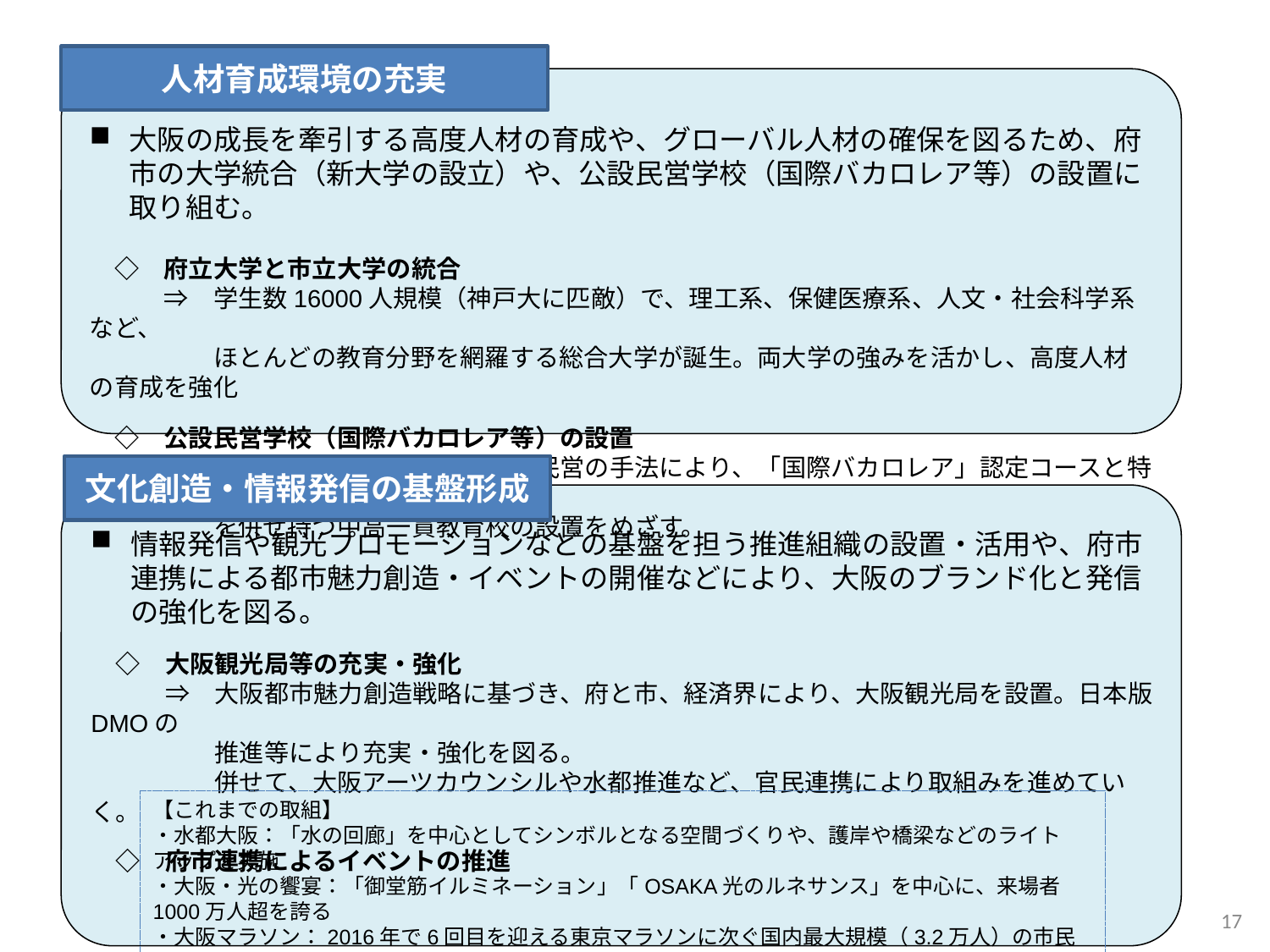

人材育成環境の充実

大阪の成長を牽引する高度人材の育成や、グローバル人材の確保を図るため、府市の大学統合（新大学の設立）や、公設民営学校（国際バカロレア等）の設置に取り組む。

　◇　府立大学と市立大学の統合
　　　⇒　学生数16000人規模（神戸大に匹敵）で、理工系、保健医療系、人文・社会科学系など、
　　　　　ほとんどの教育分野を網羅する総合大学が誕生。両大学の強みを活かし、高度人材の育成を強化

　◇　公設民営学校（国際バカロレア等）の設置
　　　⇒　国家戦略特区を活用した公設民営の手法により、「国際バカロレア」認定コースと特色ある学科
　　　　　を併せ持つ中高一貫教育校の設置をめざす。
文化創造・情報発信の基盤形成

情報発信や観光プロモーションなどの基盤を担う推進組織の設置・活用や、府市連携による都市魅力創造・イベントの開催などにより、大阪のブランド化と発信の強化を図る。

　◇　大阪観光局等の充実・強化
　　　⇒　大阪都市魅力創造戦略に基づき、府と市、経済界により、大阪観光局を設置。日本版DMOの
　　　　　推進等により充実・強化を図る。
　　　　　併せて、大阪アーツカウンシルや水都推進など、官民連携により取組みを進めていく。

　◇　府市連携によるイベントの推進
【これまでの取組】
・水都大阪：「水の回廊」を中心としてシンボルとなる空間づくりや、護岸や橋梁などのライトアップを実施
・大阪・光の饗宴：「御堂筋イルミネーション」「OSAKA光のルネサンス」を中心に、来場者1000万人超を誇る
・大阪マラソン：2016年で6回目を迎える東京マラソンに次ぐ国内最大規模（3.2万人）の市民マラソン
17